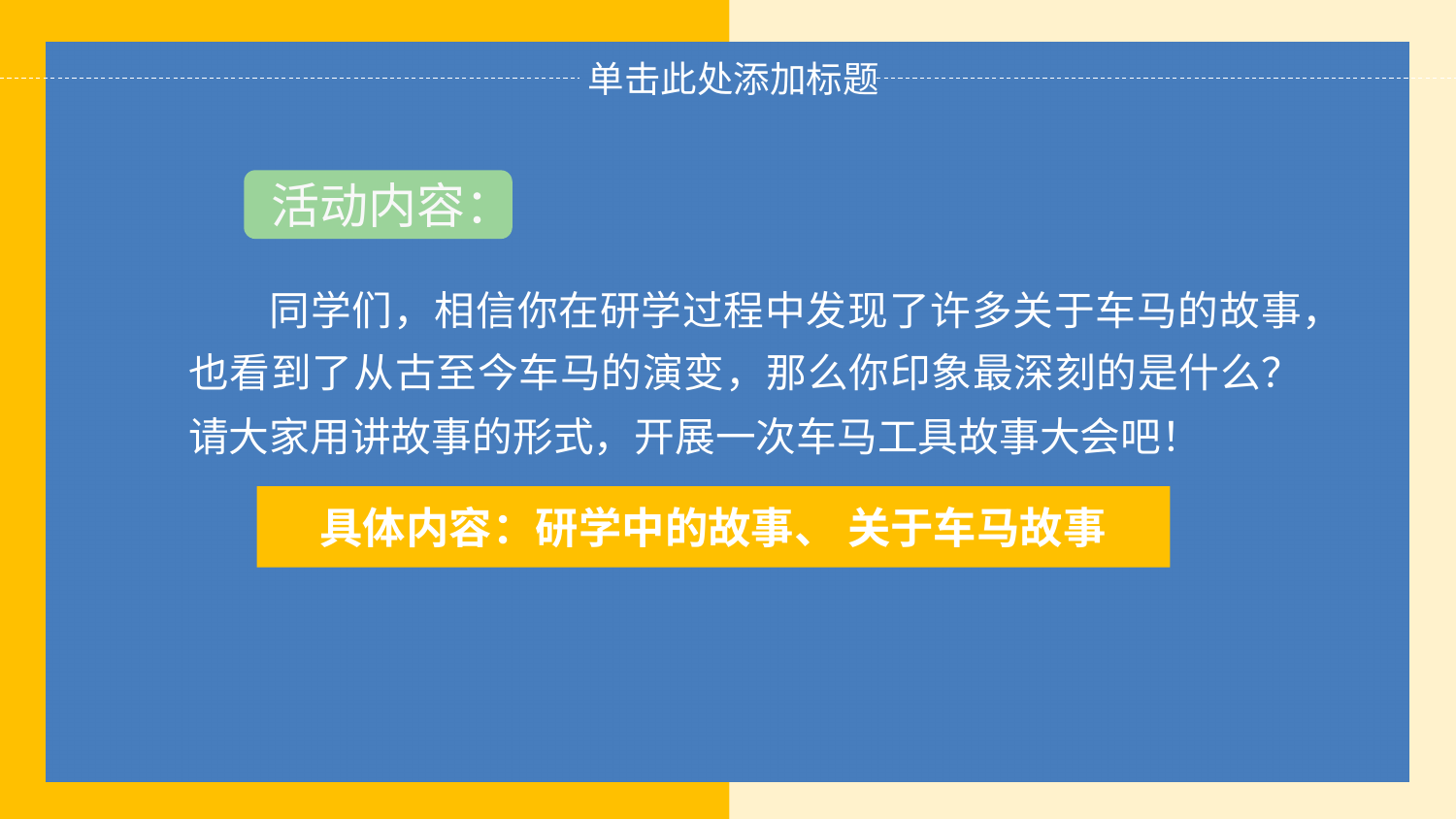

活动内容：

同学们，相信你在研学过程中发现了许多关于车马的故事，也看到了从古至今车马的演变，那么你印象最深刻的是什么？请大家用讲故事的形式，开展一次车马工具故事大会吧！
具体内容：研学中的故事、 关于车马故事